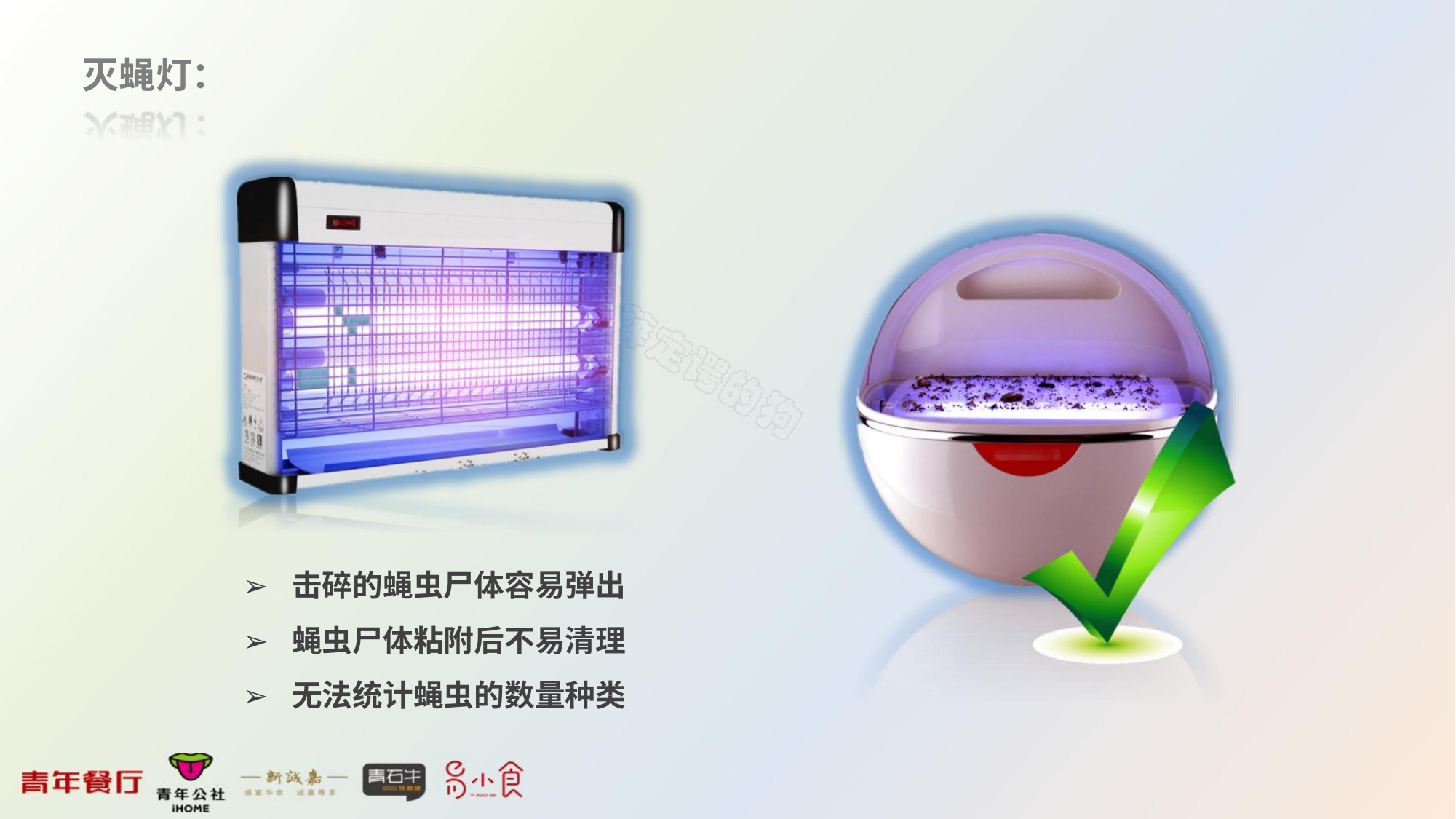

灭蝇灯：
➢ 击碎的蝇虫尸体容易弹出
➢ 蝇虫尸体粘附后不易清理
➢ 无法统计蝇虫的数量种类